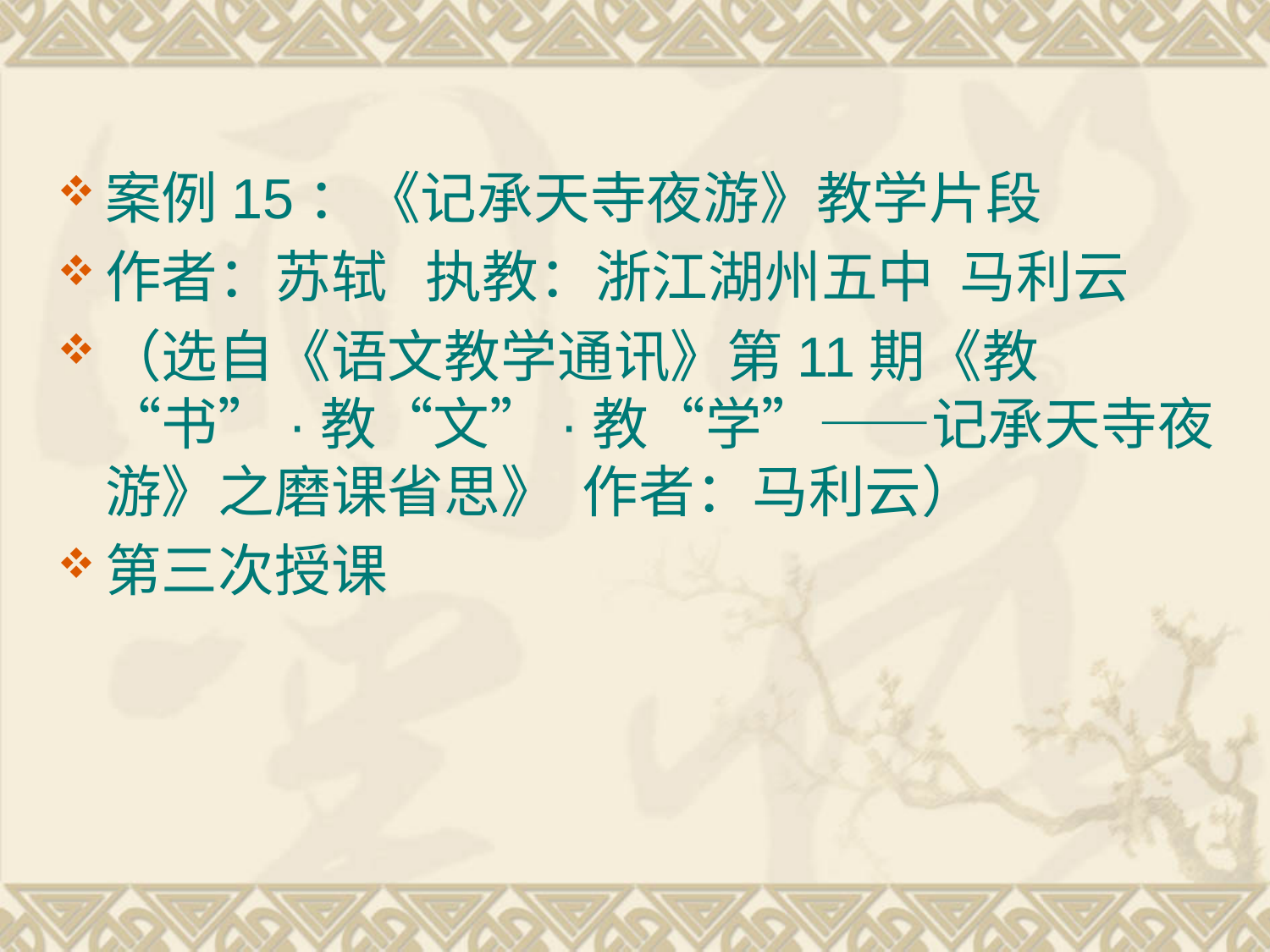

案例15：《记承天寺夜游》教学片段
作者：苏轼   执教：浙江湖州五中  马利云
（选自《语文教学通讯》第11期《教“书”·教“文”·教“学”——记承天寺夜游》之磨课省思》  作者：马利云）
第三次授课